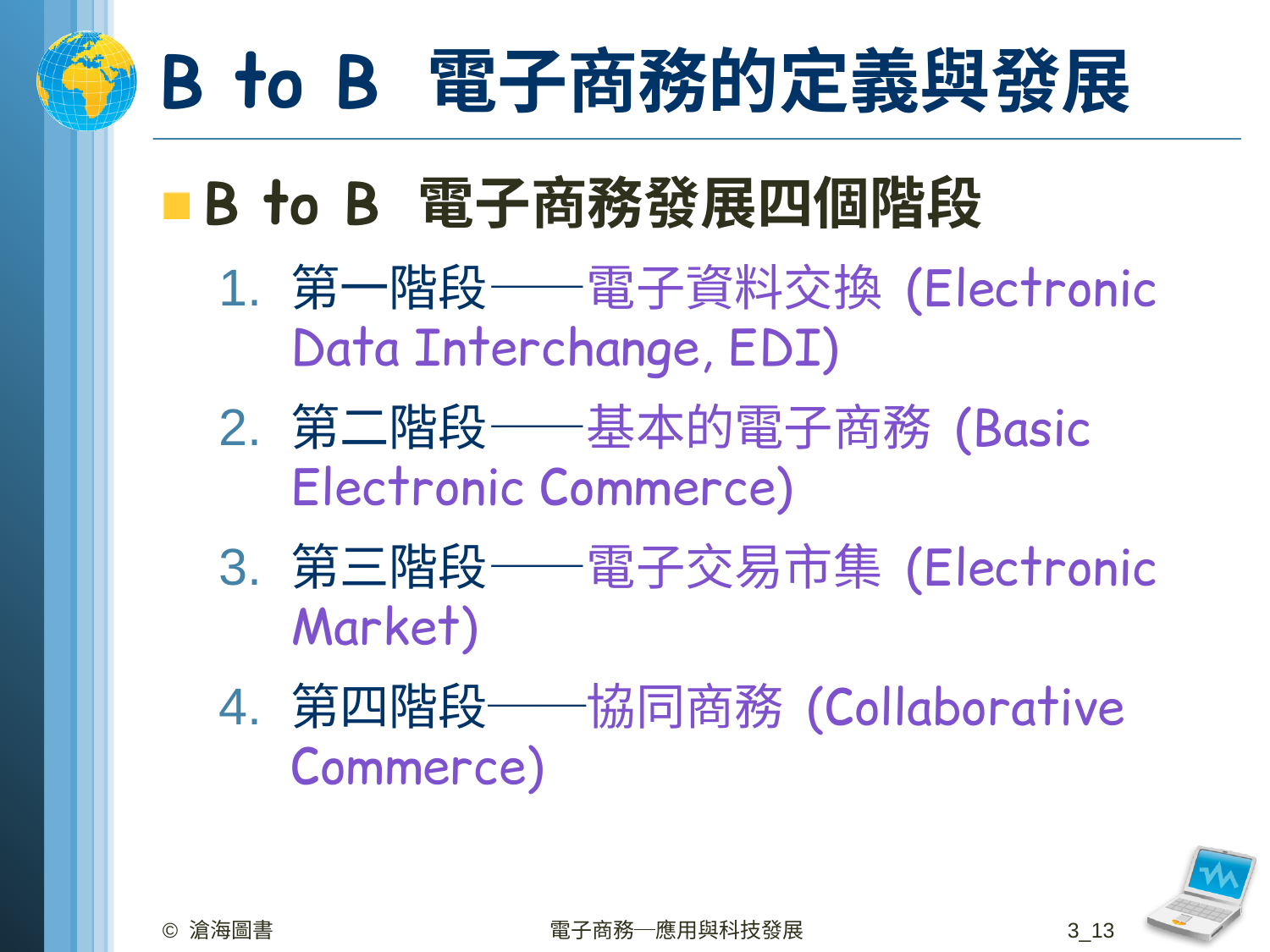

# B to B 電子商務的定義與發展
B to B 電子商務發展四個階段
第一階段——電子資料交換 (Electronic Data Interchange, EDI)
第二階段——基本的電子商務 (Basic Electronic Commerce)
第三階段——電子交易市集 (Electronic Market)
第四階段──協同商務 (Collaborative Commerce)
© 滄海圖書
電子商務─應用與科技發展
3_13